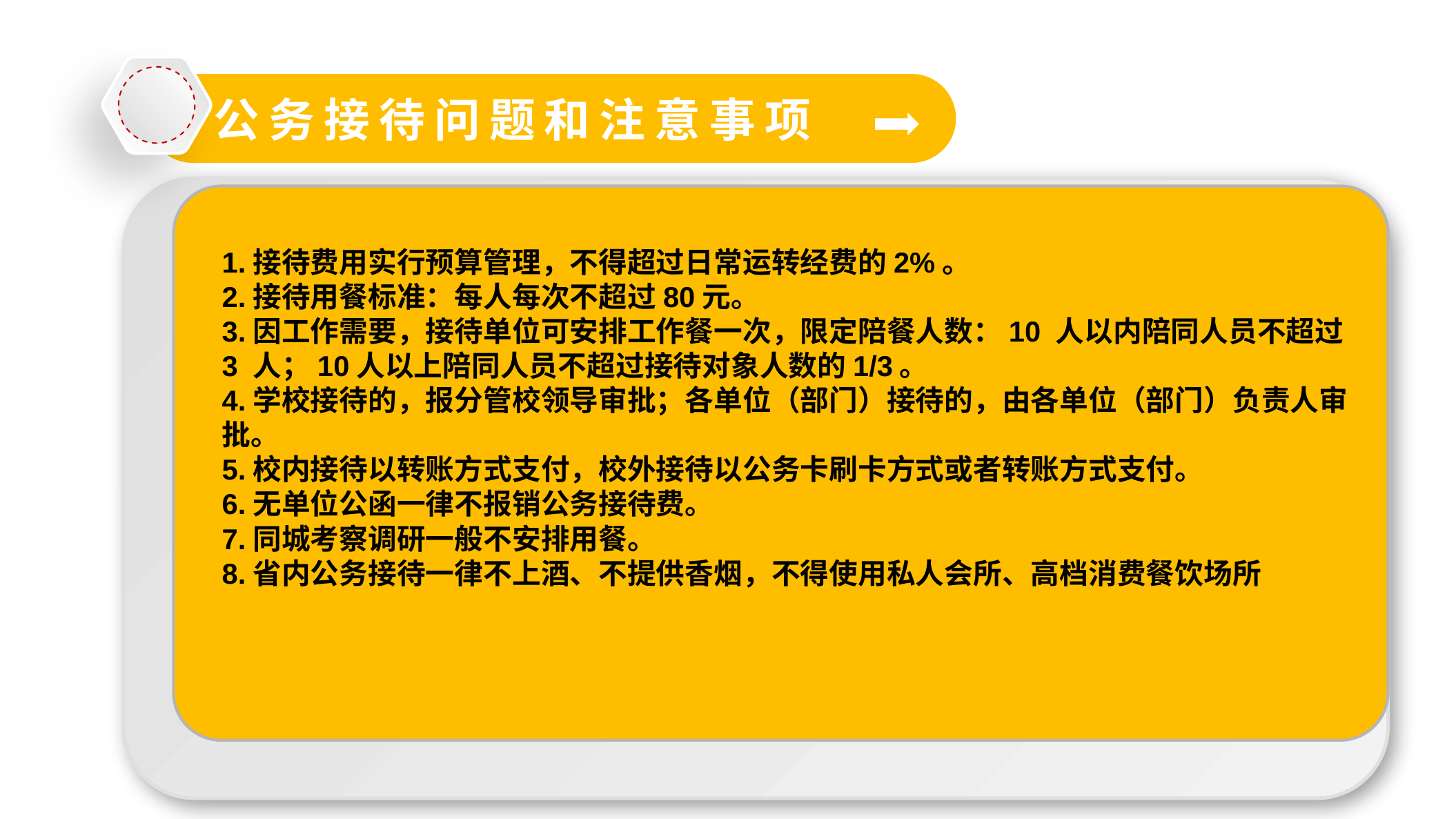

公务接待问题和注意事项

1.接待费用实行预算管理，不得超过日常运转经费的2%。
2.接待用餐标准：每人每次不超过80元。
3.因工作需要，接待单位可安排工作餐一次，限定陪餐人数：10 人以内陪同人员不超过3 人；10人以上陪同人员不超过接待对象人数的1/3。
4.学校接待的，报分管校领导审批；各单位（部门）接待的，由各单位（部门）负责人审批。
5.校内接待以转账方式支付，校外接待以公务卡刷卡方式或者转账方式支付。
6.无单位公函一律不报销公务接待费。
7.同城考察调研一般不安排用餐。
8.省内公务接待一律不上酒、不提供香烟，不得使用私人会所、高档消费餐饮场所